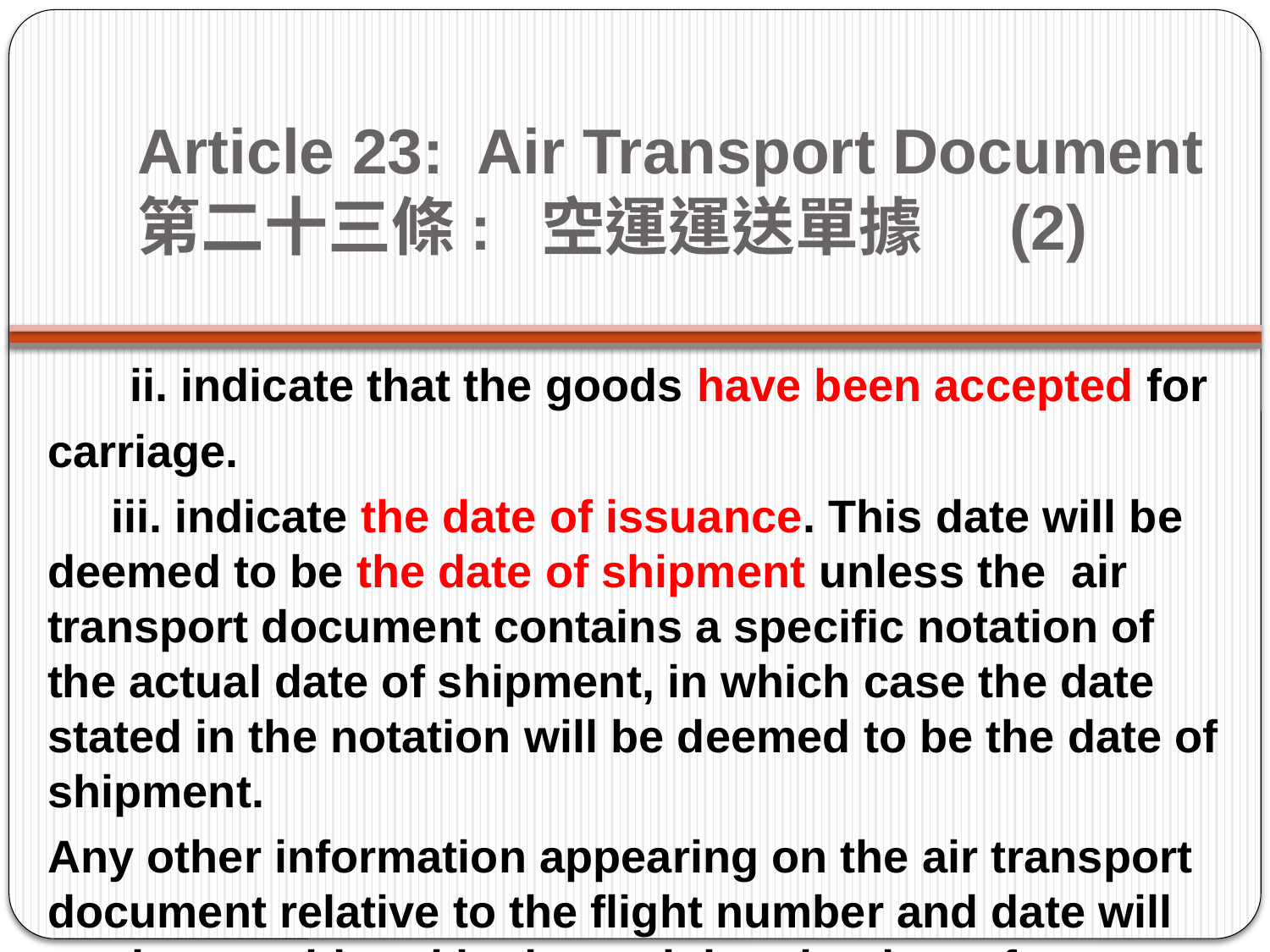

# Article 23:  Air Transport Document      第二十三條:  空運運送單據     (2)
      ii. indicate that the goods have been accepted for
carriage.
     iii. indicate the date of issuance. This date will be deemed to be the date of shipment unless the  air transport document contains a specific notation of the actual date of shipment, in which case the date stated in the notation will be deemed to be the date of shipment.
Any other information appearing on the air transport document relative to the flight number and date will not be considered in determining the date of shipment.